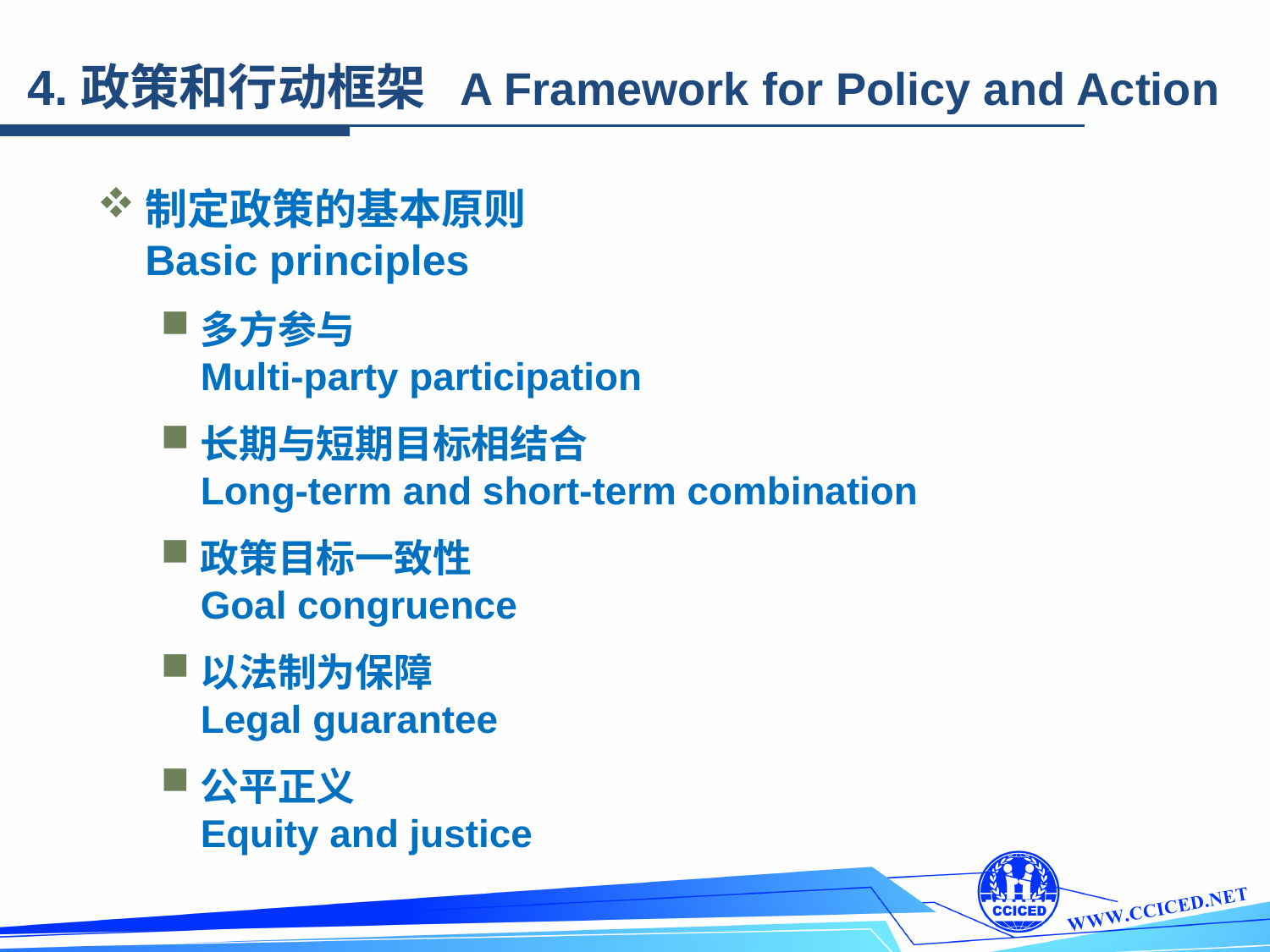

4.政策和行动框架  A Framework for Policy and Action
制定政策的基本原则
	Basic principles
多方参与
	Multi-party participation
长期与短期目标相结合
	Long-term and short-term combination
政策目标一致性
	Goal congruence
以法制为保障
	Legal guarantee
公平正义
	Equity and justice